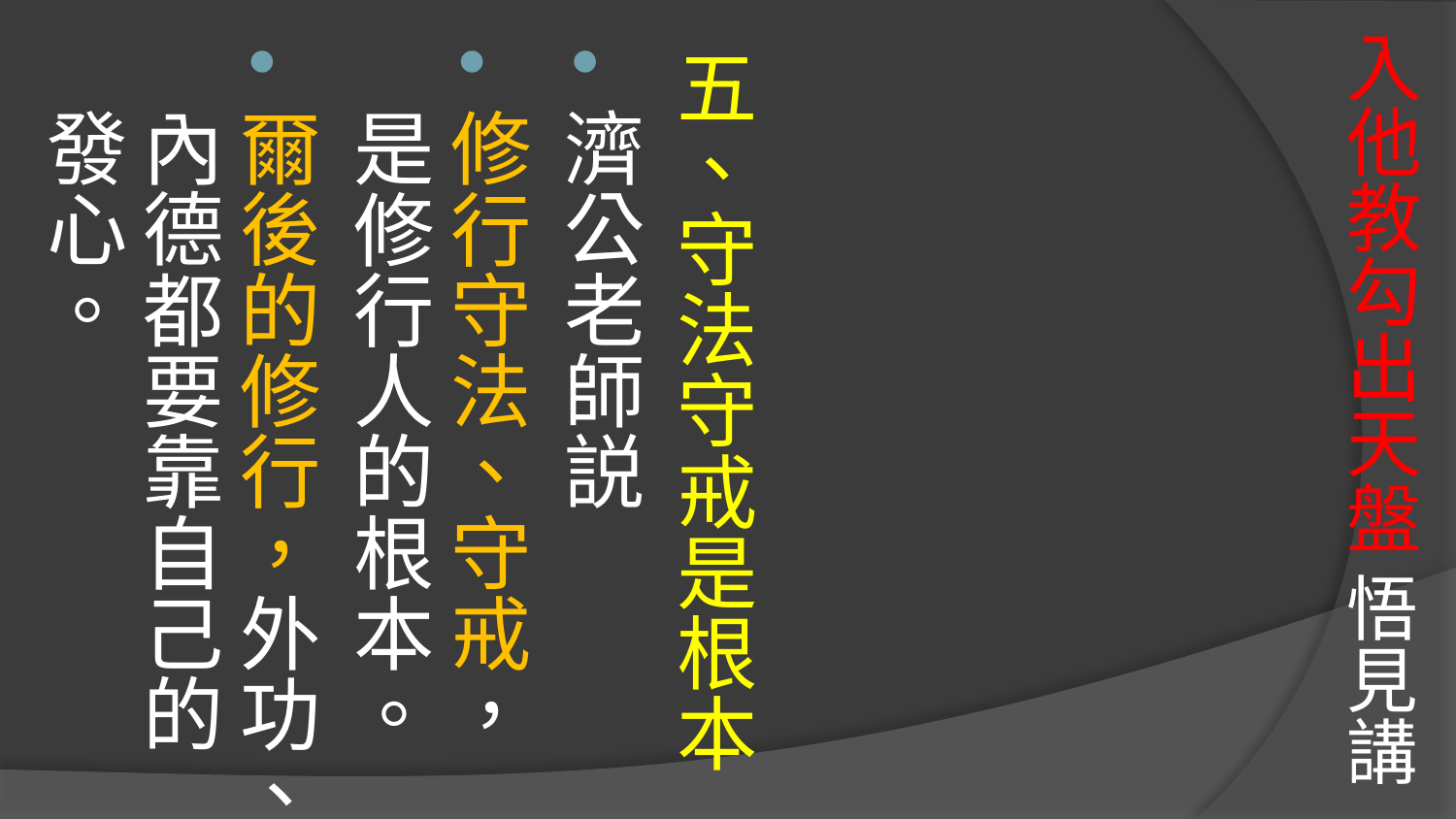

# 入他教勾出天盤 悟見講
五、守法守戒是根本
濟公老師説
修行守法、守戒，是修行人的根本。
爾後的修行，外功、內德都要靠自己的發心。